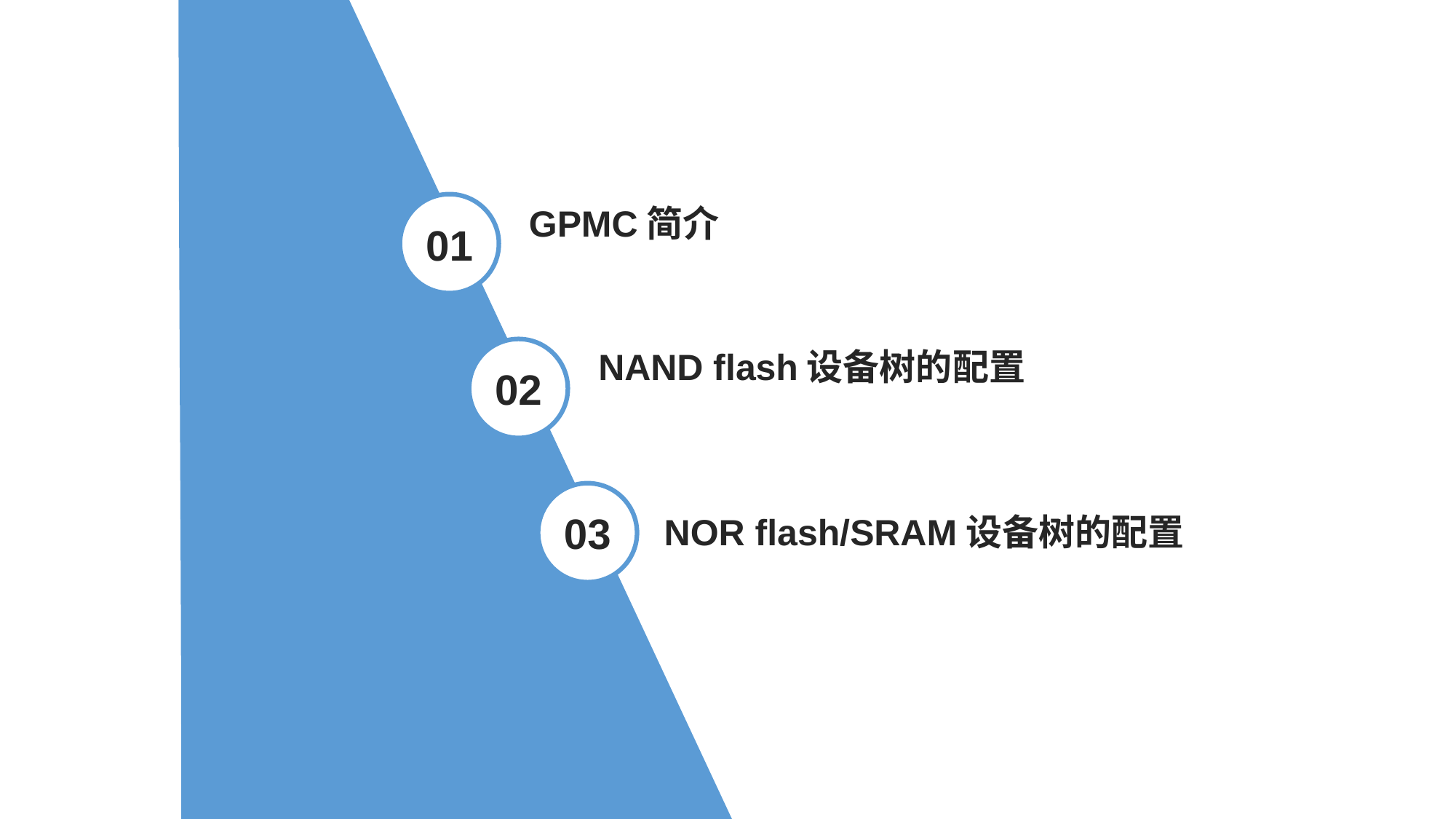

01
GPMC简介

02
NAND flash设备树的配置

03
NOR flash/SRAM设备树的配置